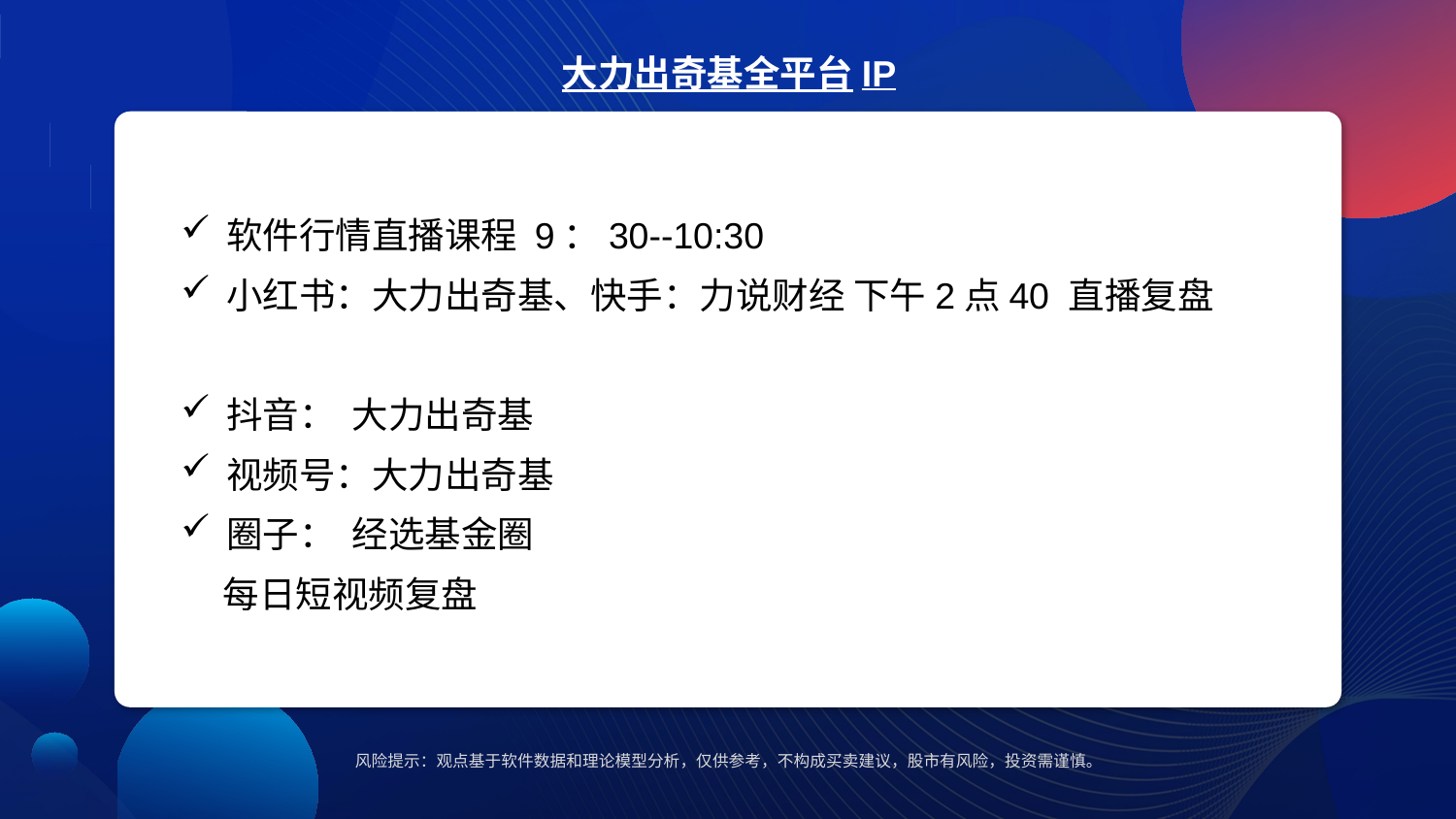

大力出奇基全平台IP

软件行情直播课程 9：30--10:30
小红书：大力出奇基、快手：力说财经 下午2点40 直播复盘

抖音：  大力出奇基
视频号：大力出奇基
圈子：  经选基金圈
    每日短视频复盘